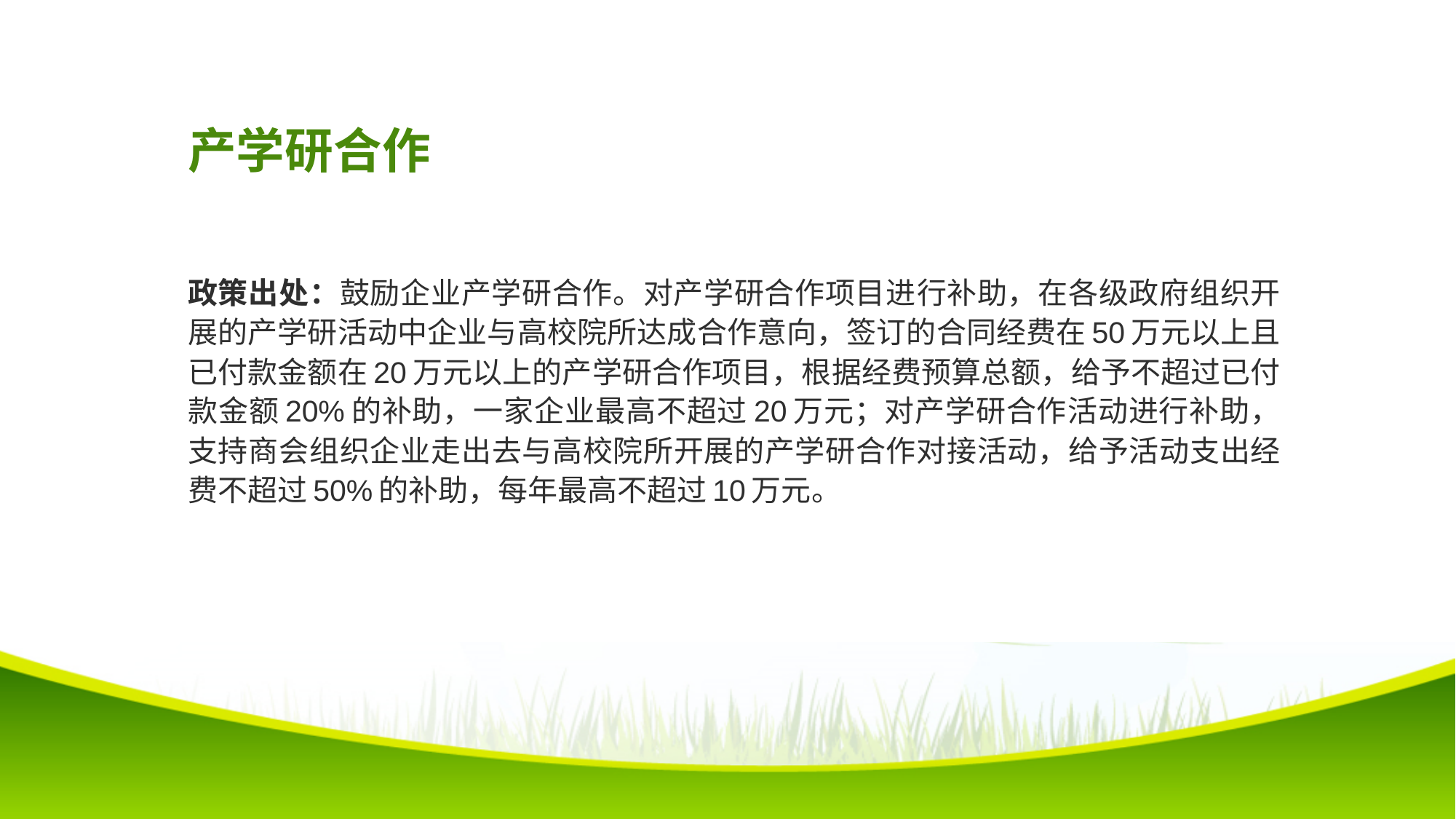

# 产学研合作
政策出处：鼓励企业产学研合作。对产学研合作项目进行补助，在各级政府组织开展的产学研活动中企业与高校院所达成合作意向，签订的合同经费在50万元以上且已付款金额在20万元以上的产学研合作项目，根据经费预算总额，给予不超过已付款金额20%的补助，一家企业最高不超过20万元；对产学研合作活动进行补助，支持商会组织企业走出去与高校院所开展的产学研合作对接活动，给予活动支出经费不超过50%的补助，每年最高不超过10万元。